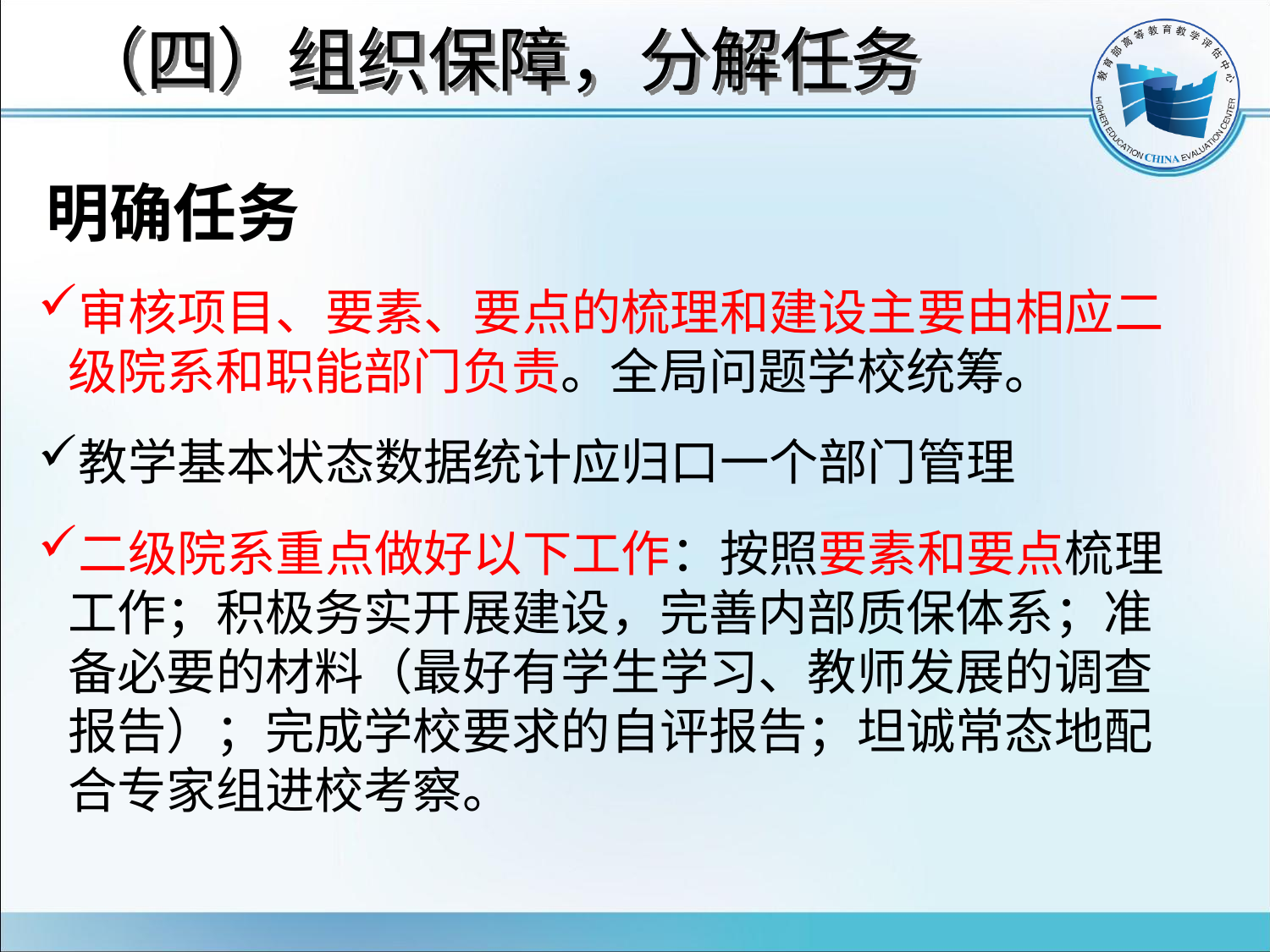

# （四）组织保障，分解任务
明确任务
审核项目、要素、要点的梳理和建设主要由相应二级院系和职能部门负责。全局问题学校统筹。
教学基本状态数据统计应归口一个部门管理
二级院系重点做好以下工作：按照要素和要点梳理工作；积极务实开展建设，完善内部质保体系；准备必要的材料（最好有学生学习、教师发展的调查报告）；完成学校要求的自评报告；坦诚常态地配合专家组进校考察。

61